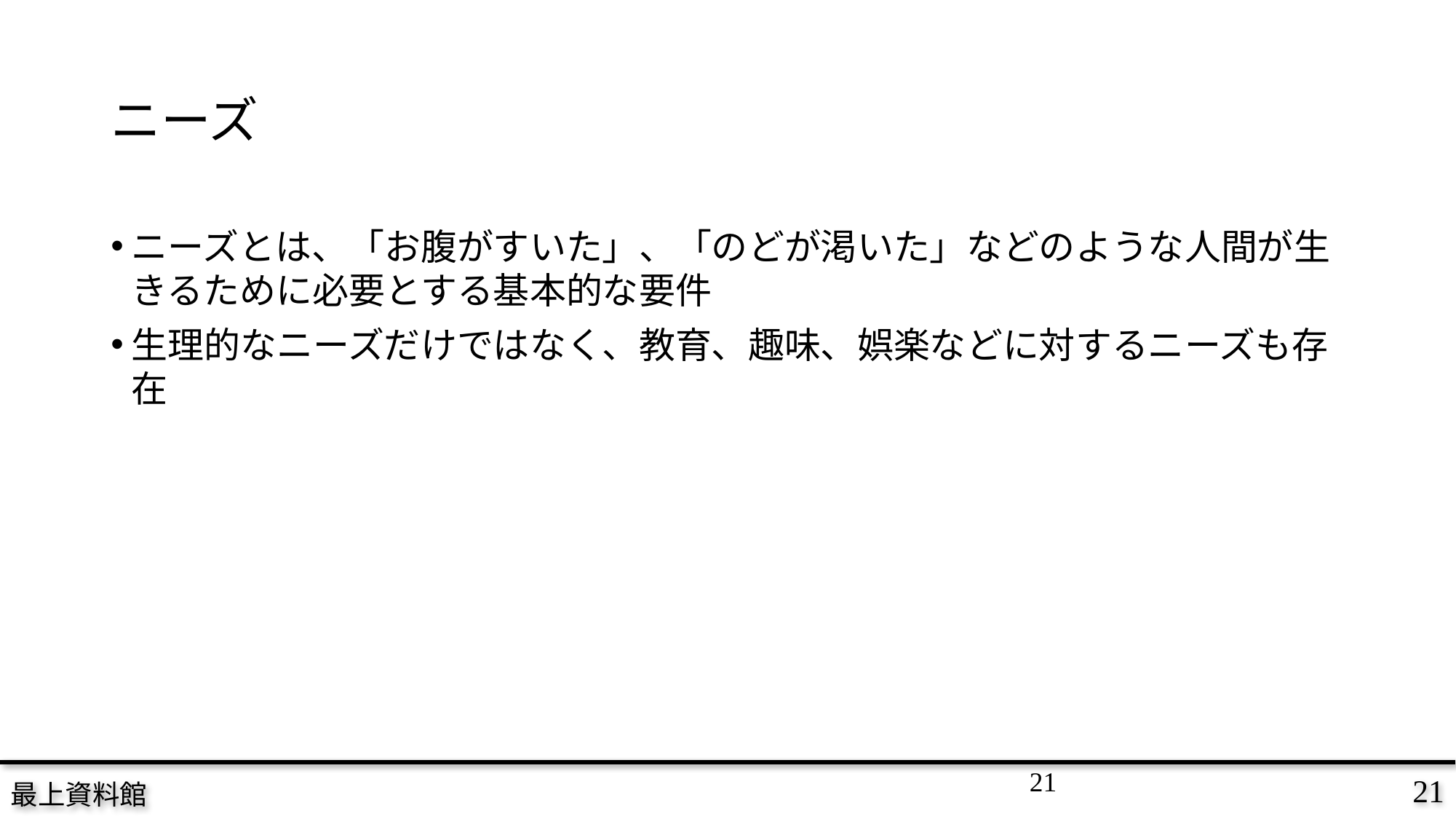

# ニーズ
ニーズとは、「お腹がすいた」、「のどが渇いた」などのような人間が生きるために必要とする基本的な要件
生理的なニーズだけではなく、教育、趣味、娯楽などに対するニーズも存在

21